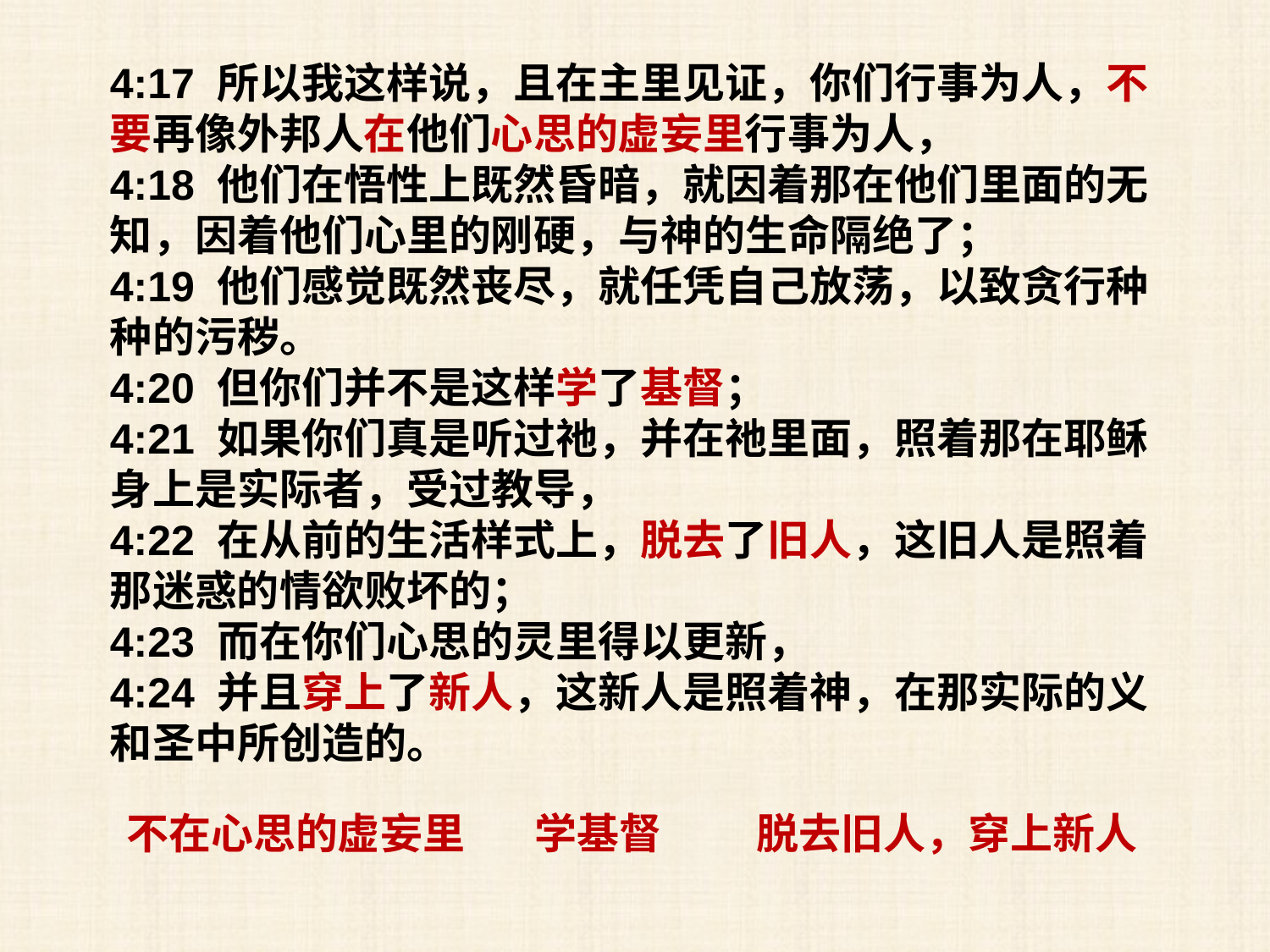

4:17 所以我这样说，且在主里见证，你们行事为人，不要再像外邦人在他们心思的虚妄里行事为人，
4:18 他们在悟性上既然昏暗，就因着那在他们里面的无知，因着他们心里的刚硬，与神的生命隔绝了；
4:19 他们感觉既然丧尽，就任凭自己放荡，以致贪行种种的污秽。
4:20 但你们并不是这样学了基督；
4:21 如果你们真是听过祂，并在祂里面，照着那在耶稣身上是实际者，受过教导，
4:22 在从前的生活样式上，脱去了旧人，这旧人是照着那迷惑的情欲败坏的；
4:23 而在你们心思的灵里得以更新，
4:24 并且穿上了新人，这新人是照着神，在那实际的义和圣中所创造的。
不在心思的虚妄里
学基督
脱去旧人，穿上新人